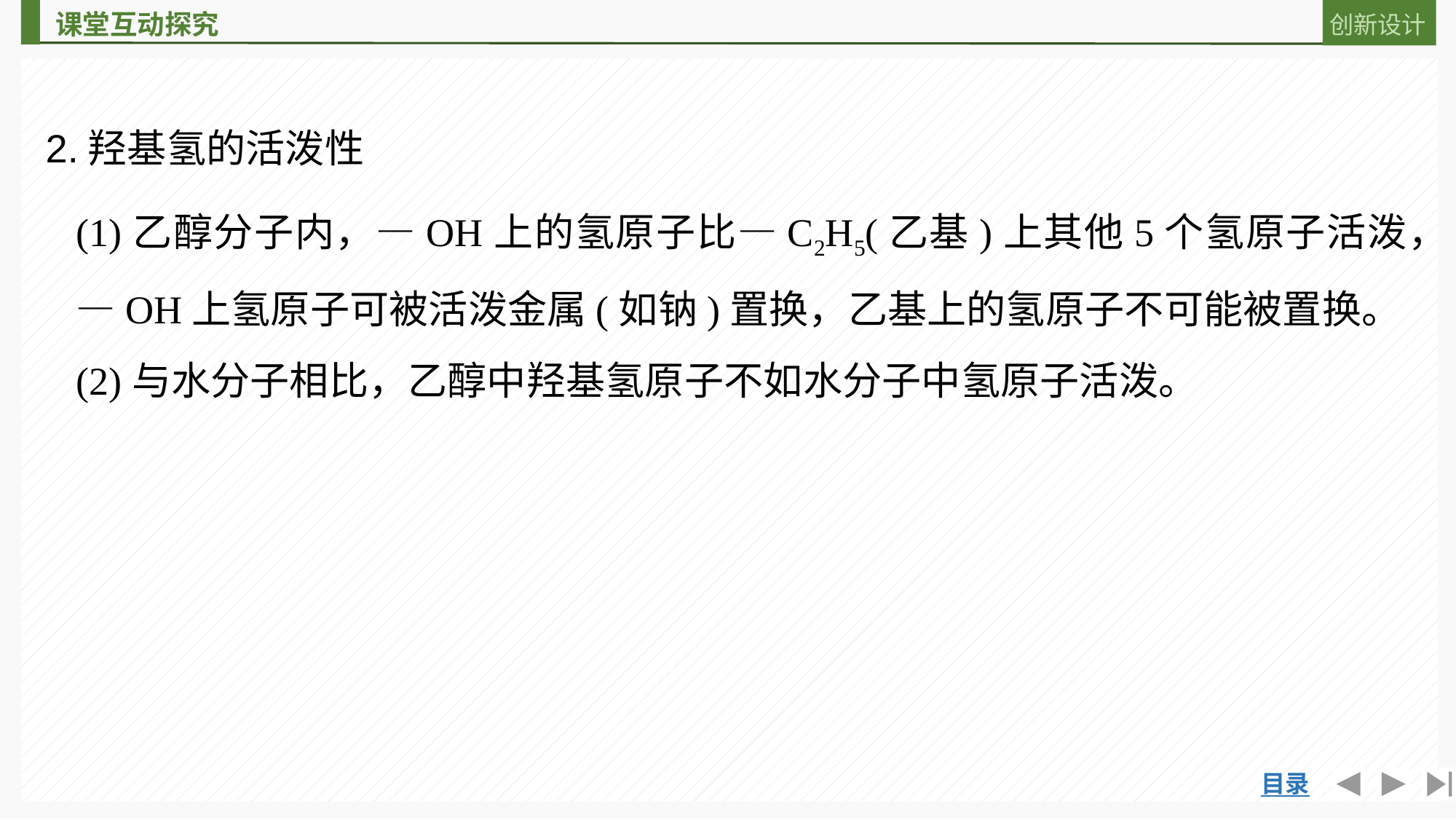

2.羟基氢的活泼性
(1)乙醇分子内，—OH上的氢原子比—C2H5(乙基)上其他5个氢原子活泼，—OH上氢原子可被活泼金属(如钠)置换，乙基上的氢原子不可能被置换。
(2)与水分子相比，乙醇中羟基氢原子不如水分子中氢原子活泼。